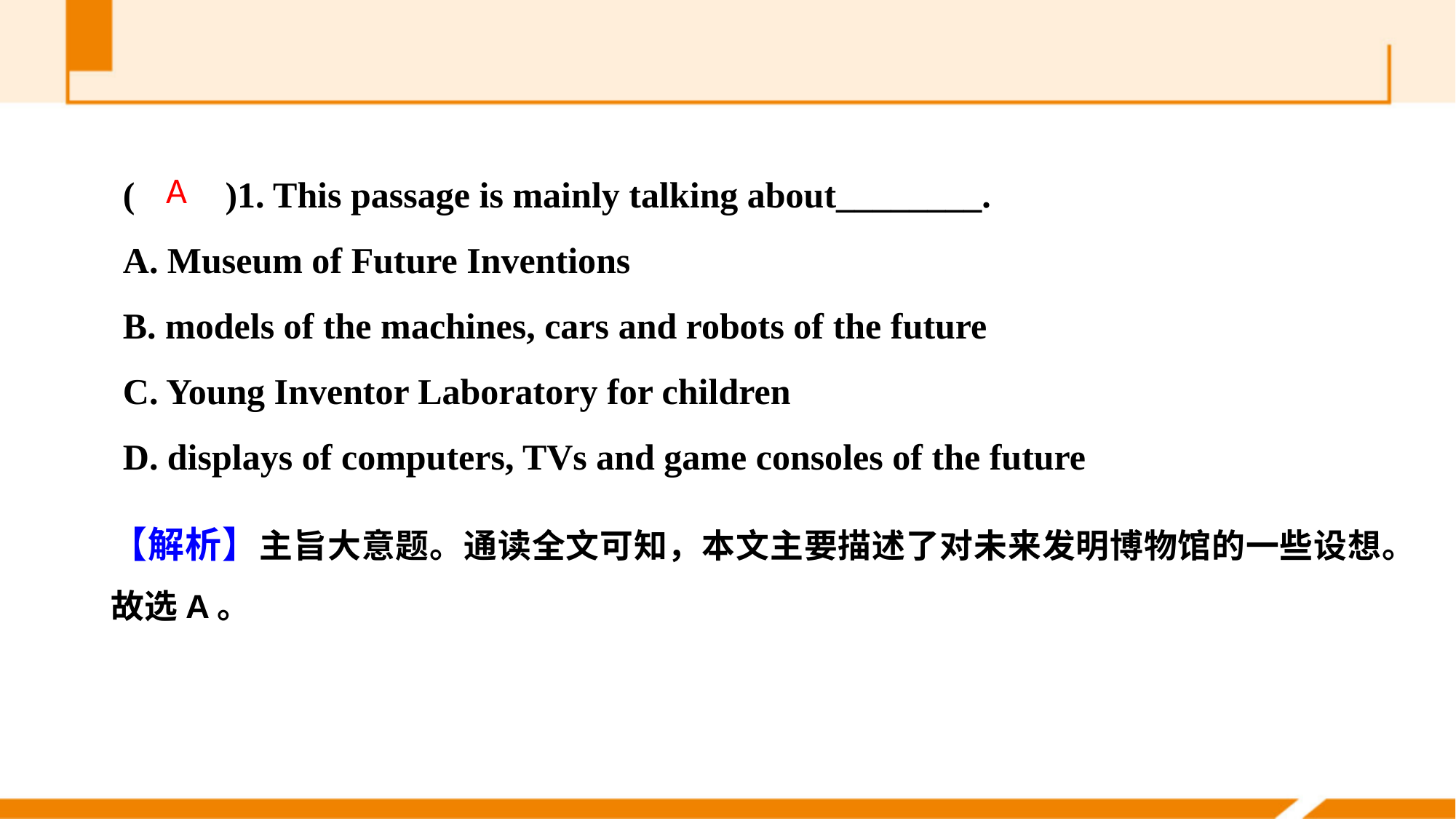

(　　)1. This passage is mainly talking about________.
A. Museum of Future Inventions
B. models of the machines, cars and robots of the future
C. Young Inventor Laboratory for children
D. displays of computers, TVs and game consoles of the future
A
【解析】主旨大意题。通读全文可知，本文主要描述了对未来发明博物馆的一些设想。故选A。